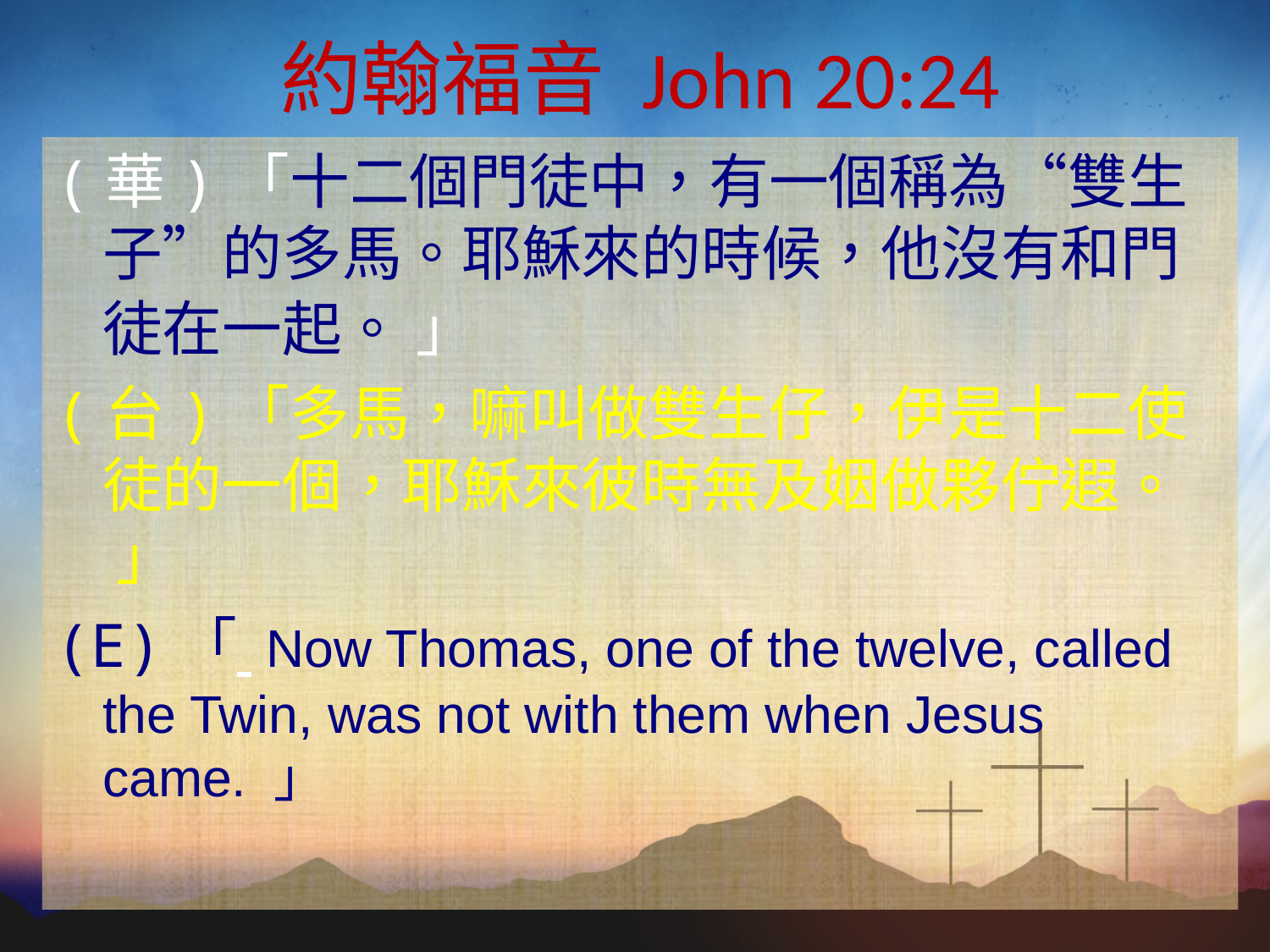

約翰福音 John 20:24

(華)「十二個門徒中，有一個稱為“雙生子”的多馬。耶穌來的時候，他沒有和門徒在一起。 」
(台)「多馬，嘛叫做雙生仔，伊是十二使徒的一個，耶穌來彼時無及姻做夥佇遐。 」
(E)「 Now Thomas, one of the twelve, called the Twin, was not with them when Jesus came. 」